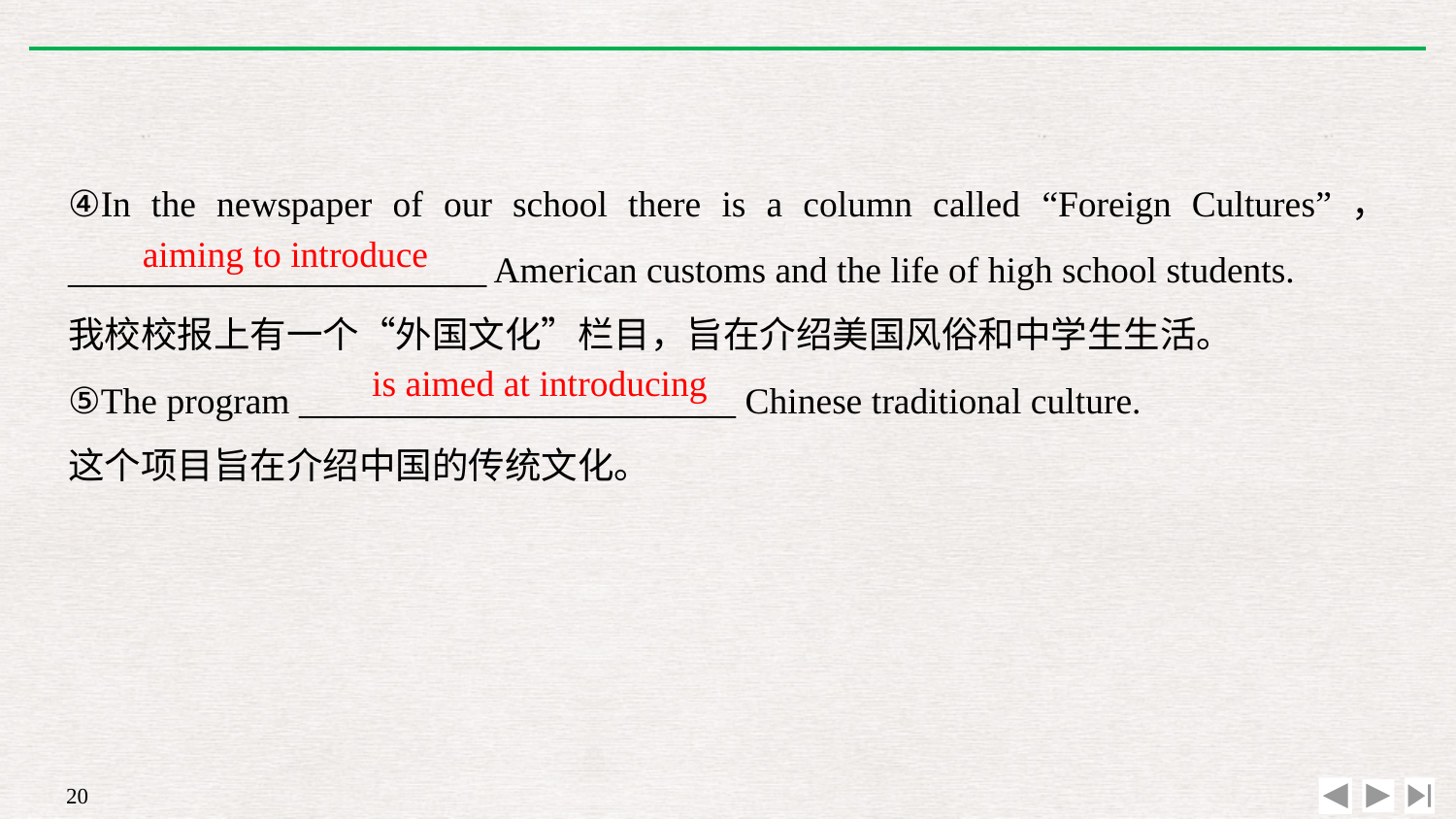

④In the newspaper of our school there is a column called “Foreign Cultures”， _______________________ American customs and the life of high school students.
我校校报上有一个“外国文化”栏目，旨在介绍美国风俗和中学生生活。
⑤The program ________________________ Chinese traditional culture.
这个项目旨在介绍中国的传统文化。
aiming to introduce
is aimed at introducing